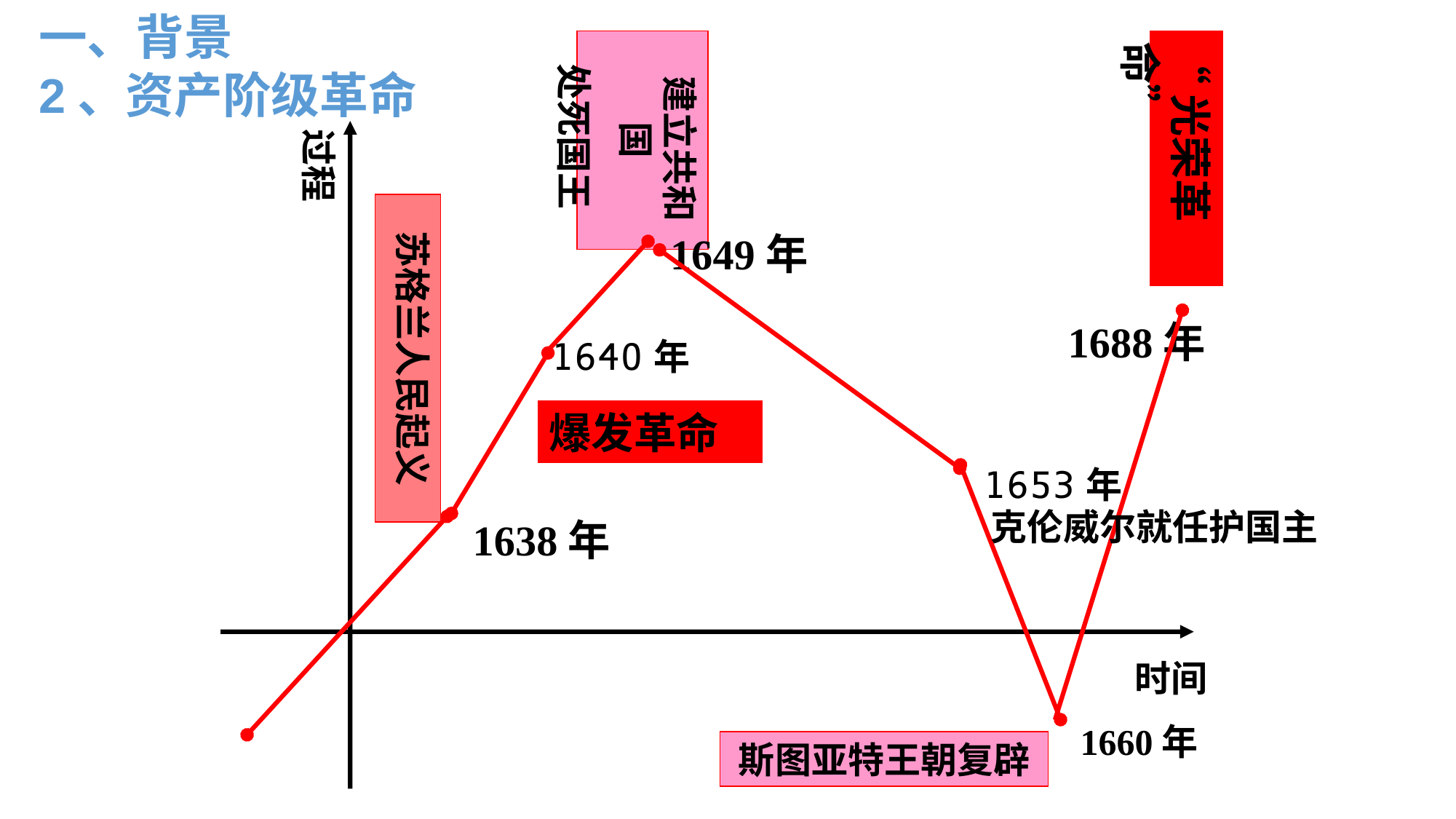

一、背景
2、资产阶级革命
 建立共和国
处死国王
“光荣革命”
过程

苏格兰人民起义
1649年
1688年
1640年
爆发革命
1653年
克伦威尔就任护国主
1638年

时间
1660年
斯图亚特王朝复辟